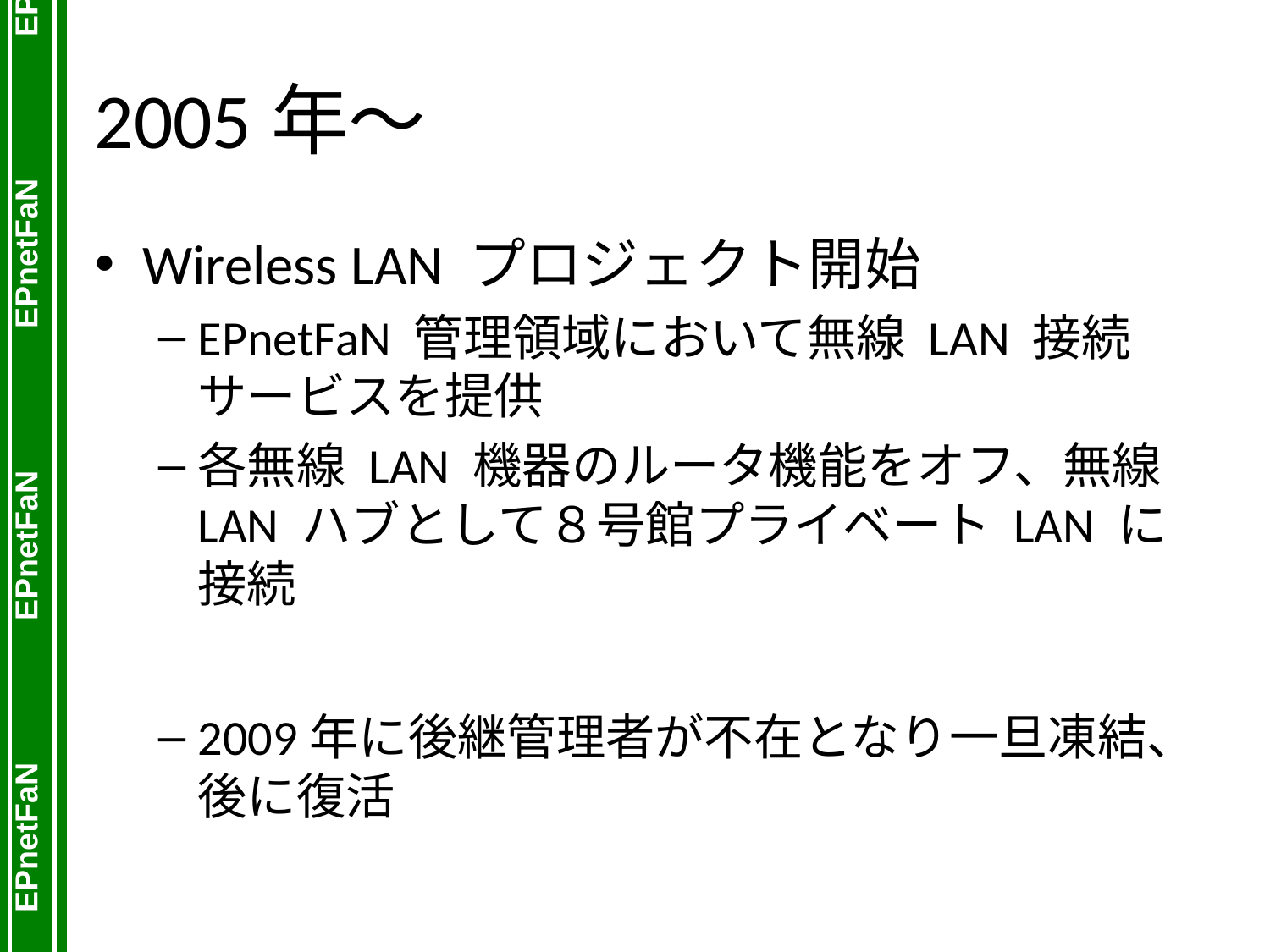

# 2005年～
Wireless LAN プロジェクト開始
EPnetFaN 管理領域において無線 LAN 接続サービスを提供
各無線 LAN 機器のルータ機能をオフ、無線 LAN ハブとして８号館プライベート LAN に接続

2009年に後継管理者が不在となり一旦凍結、後に復活